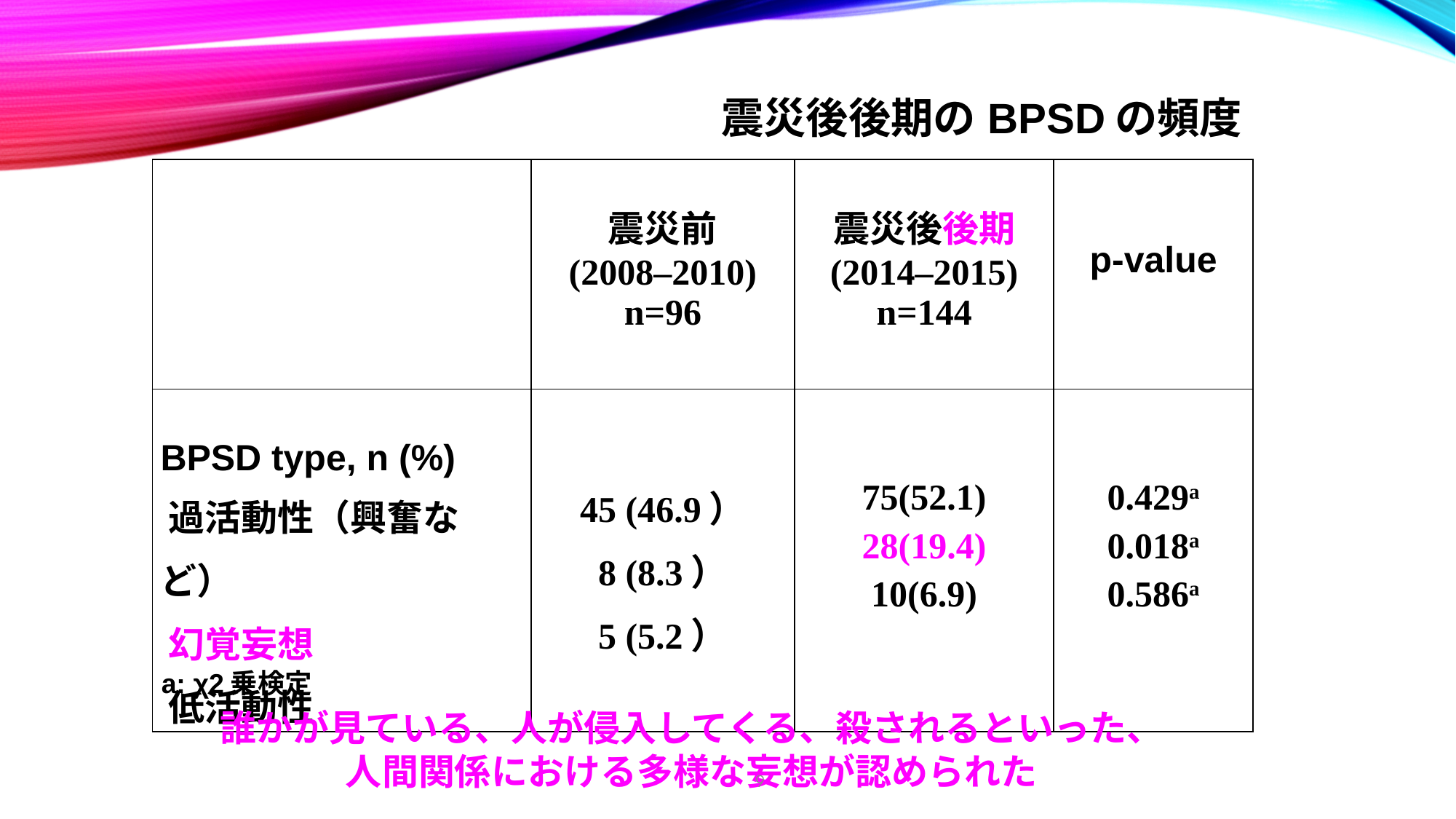

# 震災後後期のBPSDの頻度
|  | 震災前 (2008–2010) n=96 | 震災後後期 (2014–2015) n=144 | p-value |
| --- | --- | --- | --- |
| BPSD type, n (%) 過活動性（興奮など） 幻覚妄想 低活動性 | 45 (46.9） 8 (8.3） 5 (5.2） | 75(52.1) 28(19.4) 10(6.9) | 0.429a 0.018a 0.586a |
a: χ2乗検定

誰かが見ている、人が侵入してくる、殺されるといった、
人間関係における多様な妄想が認められた
9